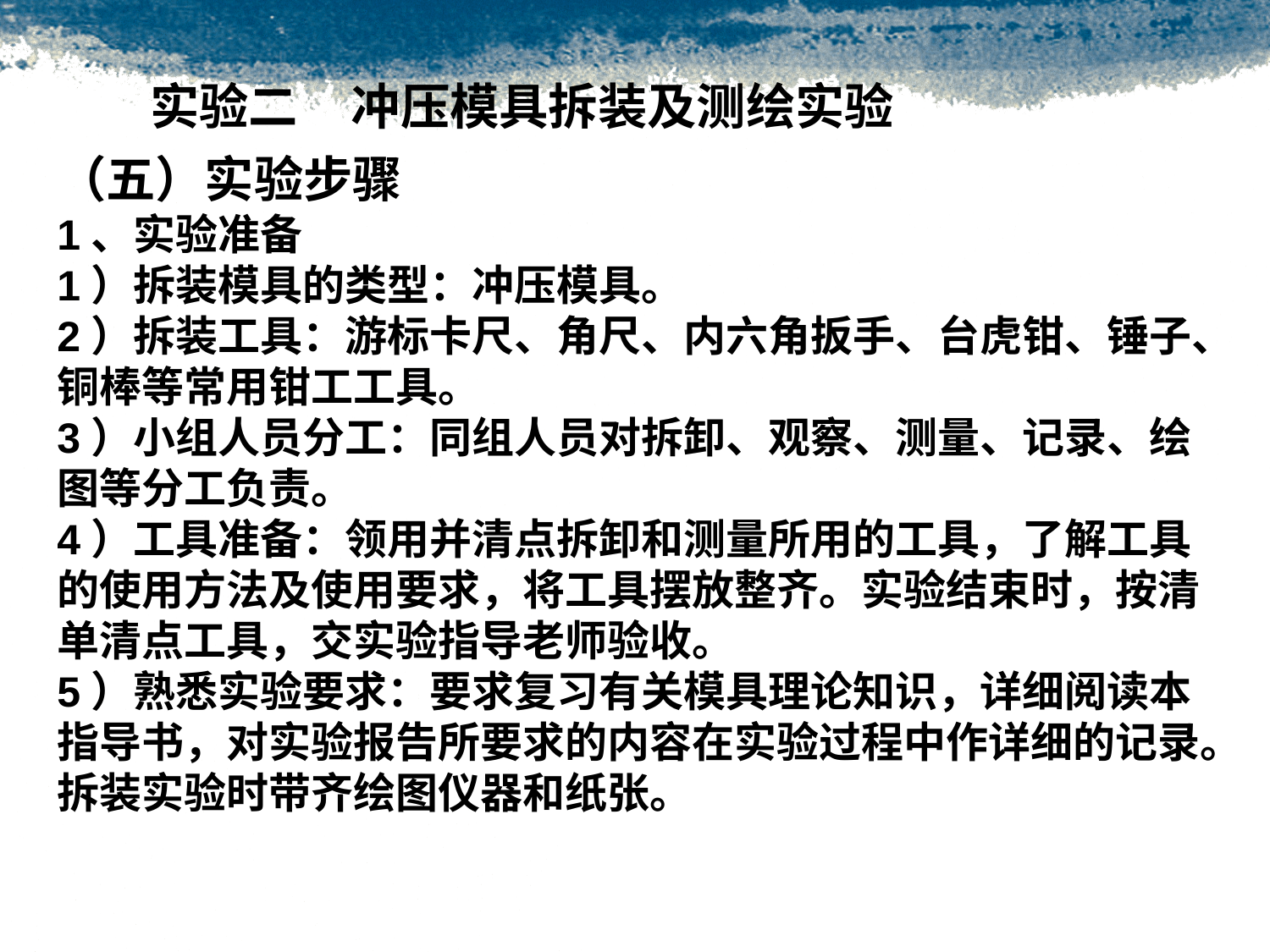

#
实验二	冲压模具拆装及测绘实验
（五）实验步骤
1、实验准备
1）拆装模具的类型：冲压模具。
2）拆装工具：游标卡尺、角尺、内六角扳手、台虎钳、锤子、铜棒等常用钳工工具。
3）小组人员分工：同组人员对拆卸、观察、测量、记录、绘图等分工负责。
4）工具准备：领用并清点拆卸和测量所用的工具，了解工具的使用方法及使用要求，将工具摆放整齐。实验结束时，按清单清点工具，交实验指导老师验收。
5）熟悉实验要求：要求复习有关模具理论知识，详细阅读本指导书，对实验报告所要求的内容在实验过程中作详细的记录。拆装实验时带齐绘图仪器和纸张。